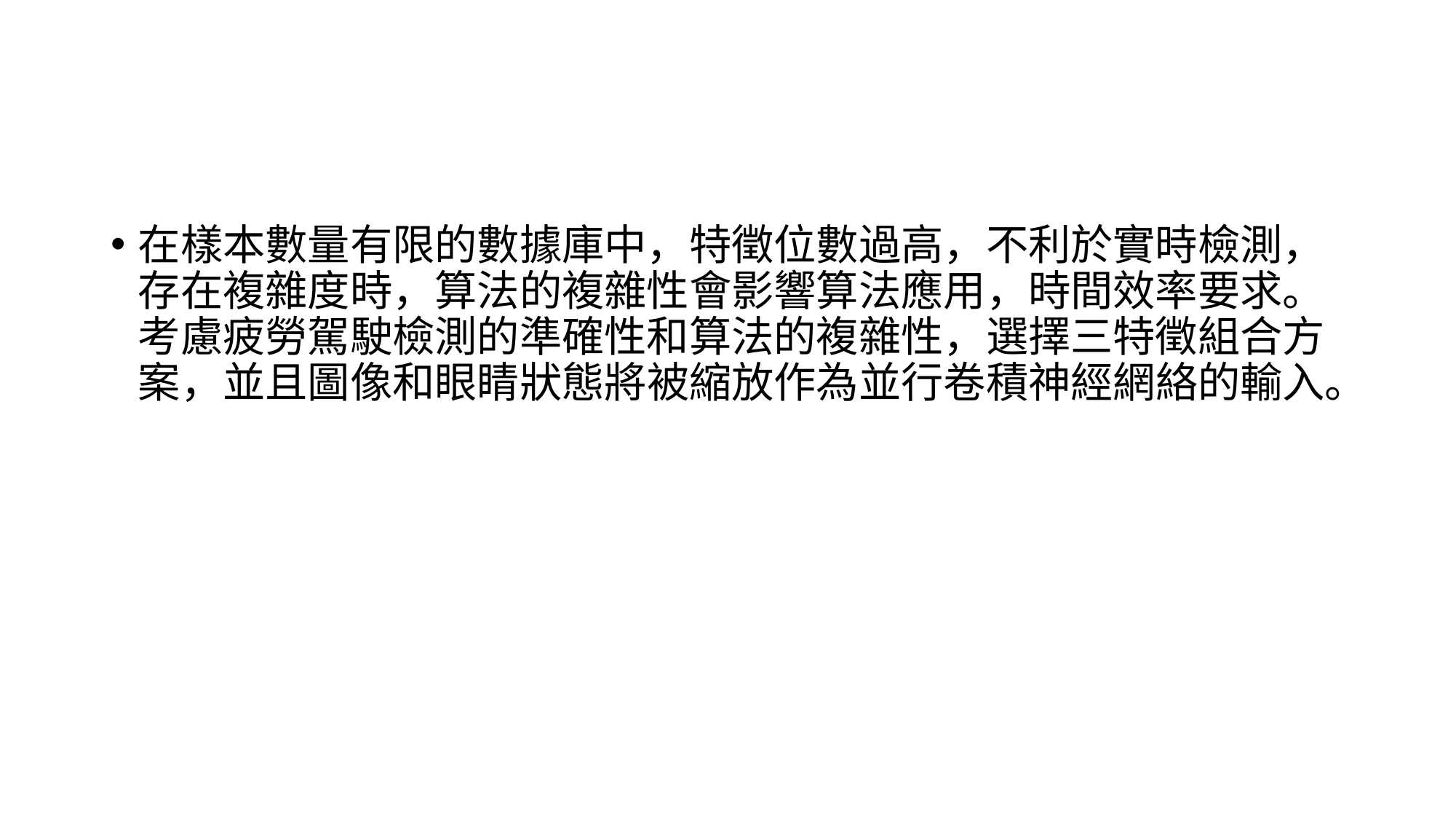

#
在樣本數量有限的數據庫中，特徵位數過高，不利於實時檢測，存在複雜度時，算法的複雜性會影響算法應用，時間效率要求。考慮疲勞駕駛檢測的準確性和算法的複雜性，選擇三特徵組合方案，並且圖像和眼睛狀態將被縮放作為並行卷積神經網絡的輸入。